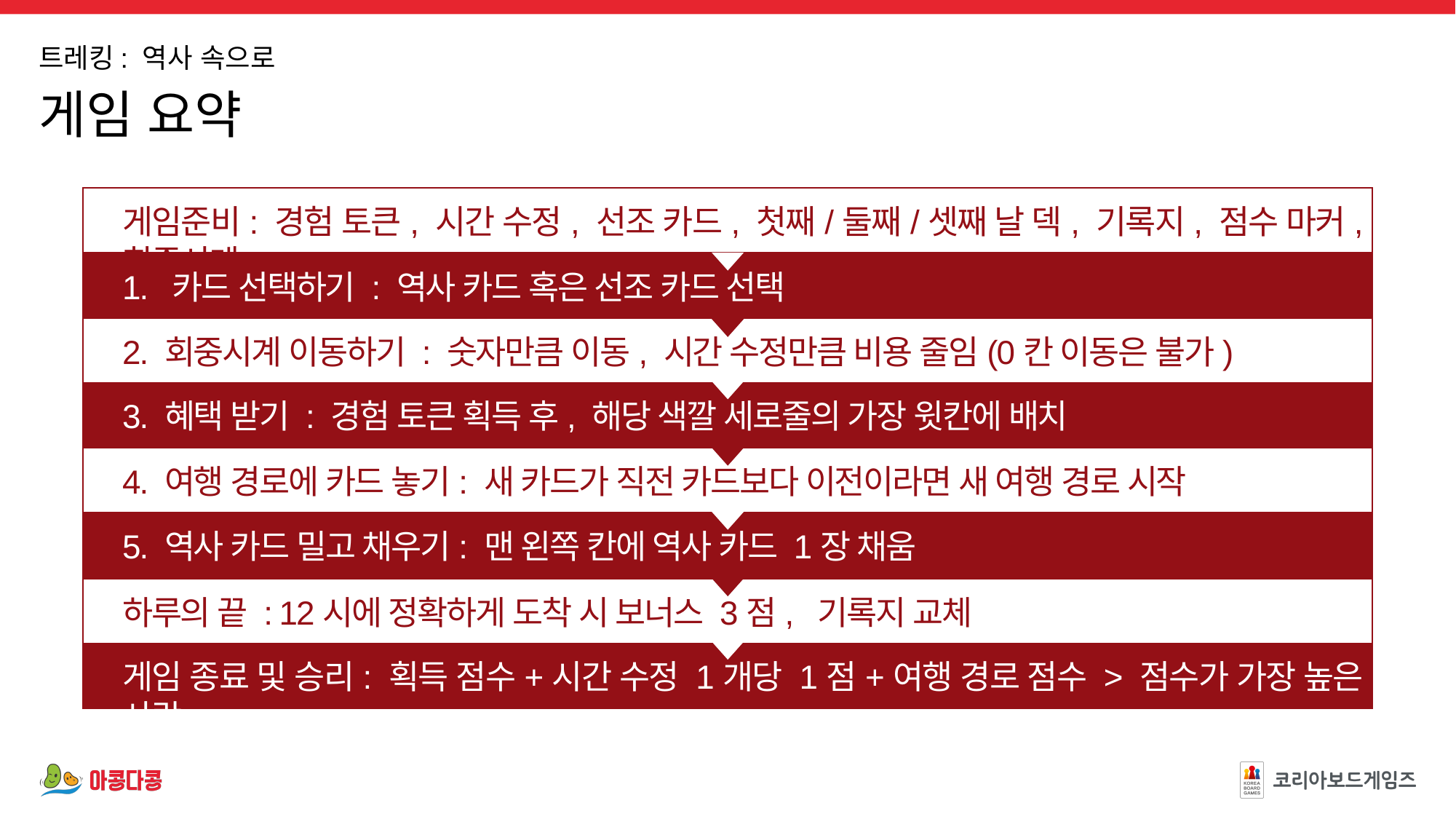

게임준비: 경험 토큰, 시간 수정, 선조 카드, 첫째/둘째/셋째 날 덱, 기록지, 점수 마커, 회중시계

1.  카드 선택하기 : 역사 카드 혹은 선조 카드 선택

2. 회중시계 이동하기 : 숫자만큼 이동, 시간 수정만큼 비용 줄임(0칸 이동은 불가)

3. 혜택 받기 : 경험 토큰 획득 후, 해당 색깔 세로줄의 가장 윗칸에 배치

4. 여행 경로에 카드 놓기: 새 카드가 직전 카드보다 이전이라면 새 여행 경로 시작

5. 역사 카드 밀고 채우기: 맨 왼쪽 칸에 역사 카드 1장 채움

하루의 끝 : 12시에 정확하게 도착 시 보너스 3점,  기록지 교체

게임 종료 및 승리: 획득 점수+시간 수정 1개당 1점+여행 경로 점수 > 점수가 가장 높은 사람